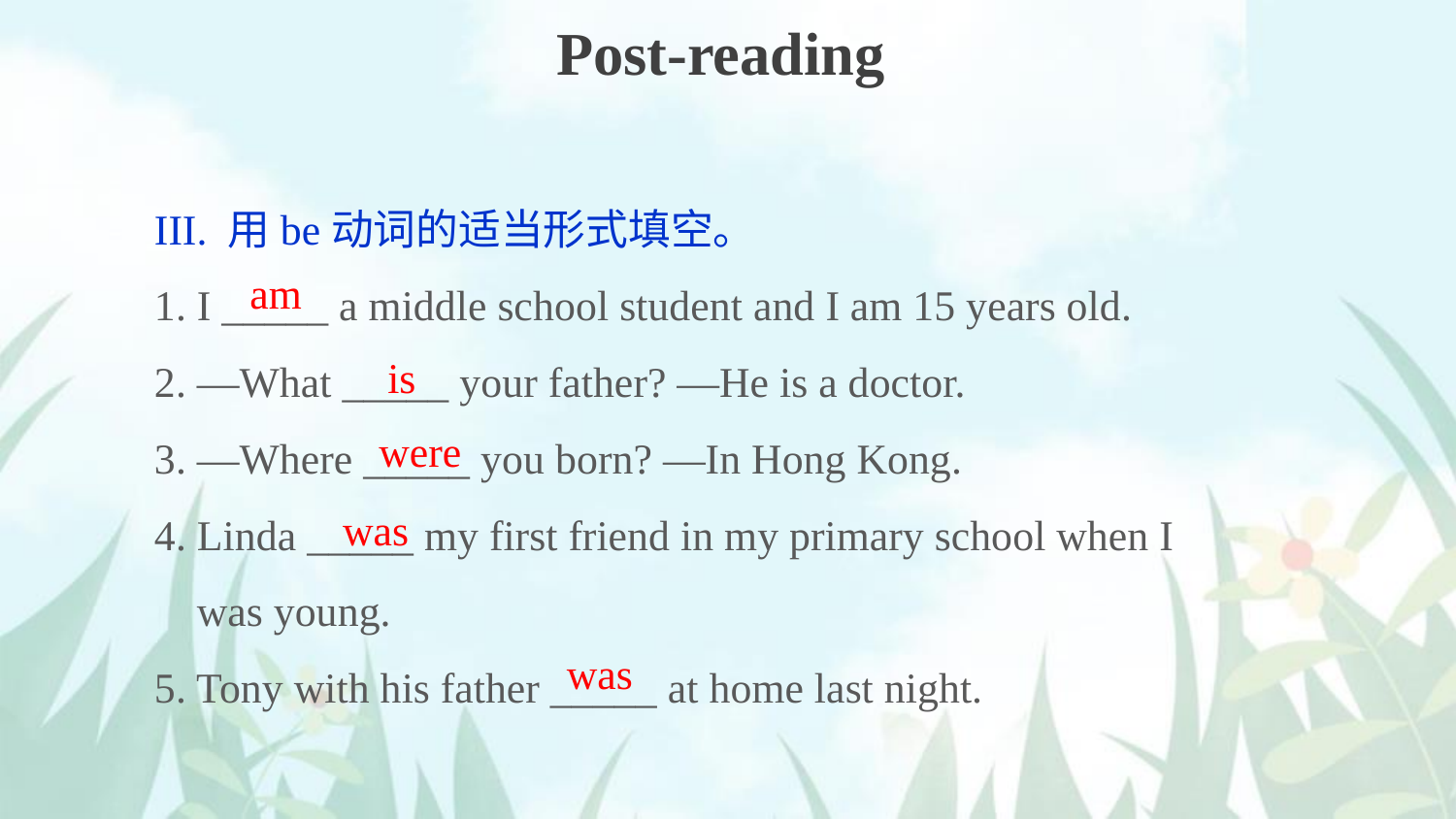

Post-reading
III. 用be动词的适当形式填空。
1. I _____ a middle school student and I am 15 years old.
2. —What _____ your father? —He is a doctor.
3. —Where _____ you born? —In Hong Kong.
4. Linda _____ my first friend in my primary school when I
    was young.
5. Tony with his father _____ at home last night.
am
is
were
was
was

|  |
| --- |